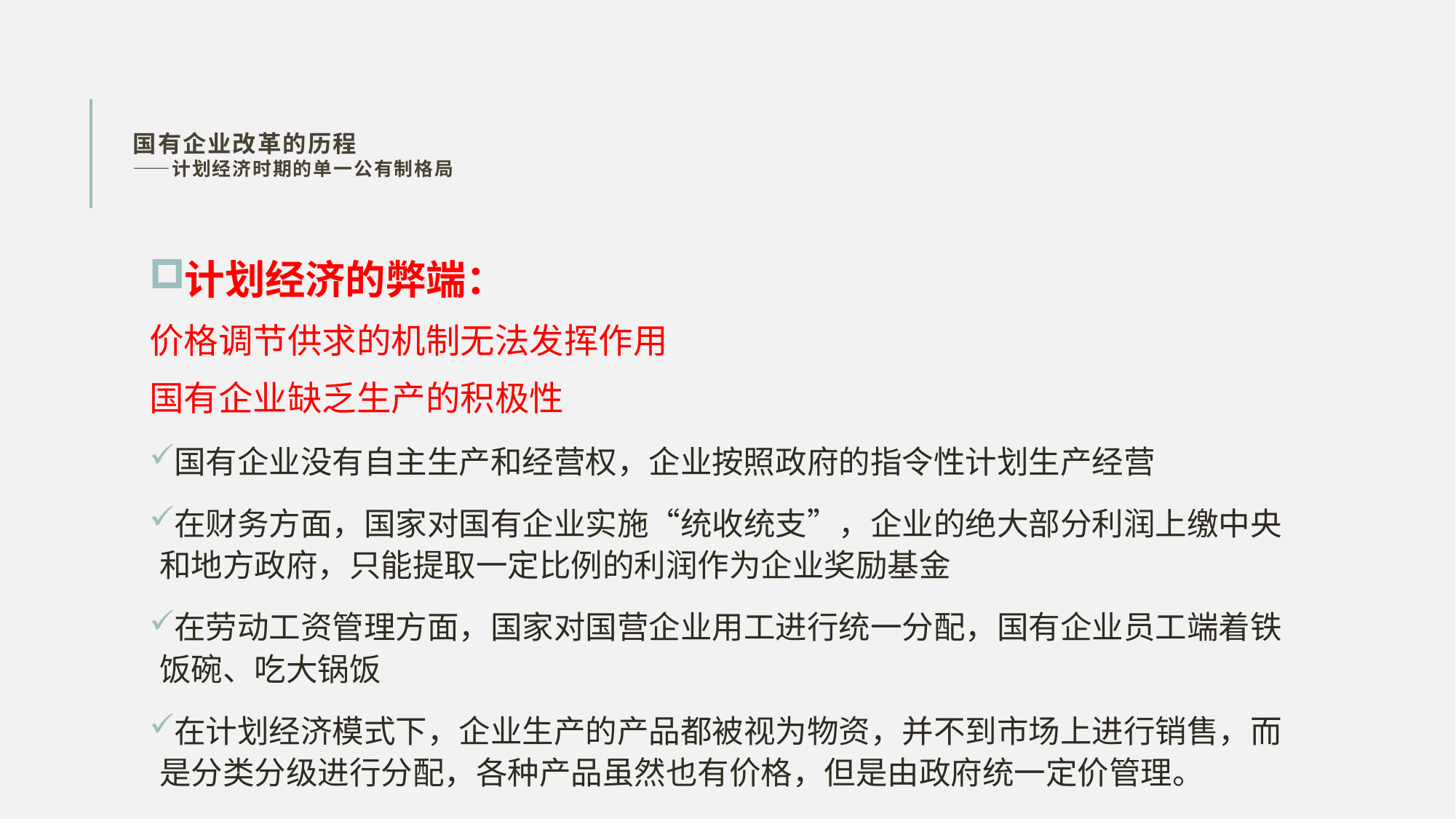

# 国有企业改革的历程 ——计划经济时期的单一公有制格局
计划经济的弊端：
价格调节供求的机制无法发挥作用
国有企业缺乏生产的积极性
国有企业没有自主生产和经营权，企业按照政府的指令性计划生产经营
在财务方面，国家对国有企业实施“统收统支”，企业的绝大部分利润上缴中央和地方政府，只能提取一定比例的利润作为企业奖励基金
在劳动工资管理方面，国家对国营企业用工进行统一分配，国有企业员工端着铁饭碗、吃大锅饭
在计划经济模式下，企业生产的产品都被视为物资，并不到市场上进行销售，而是分类分级进行分配，各种产品虽然也有价格，但是由政府统一定价管理。